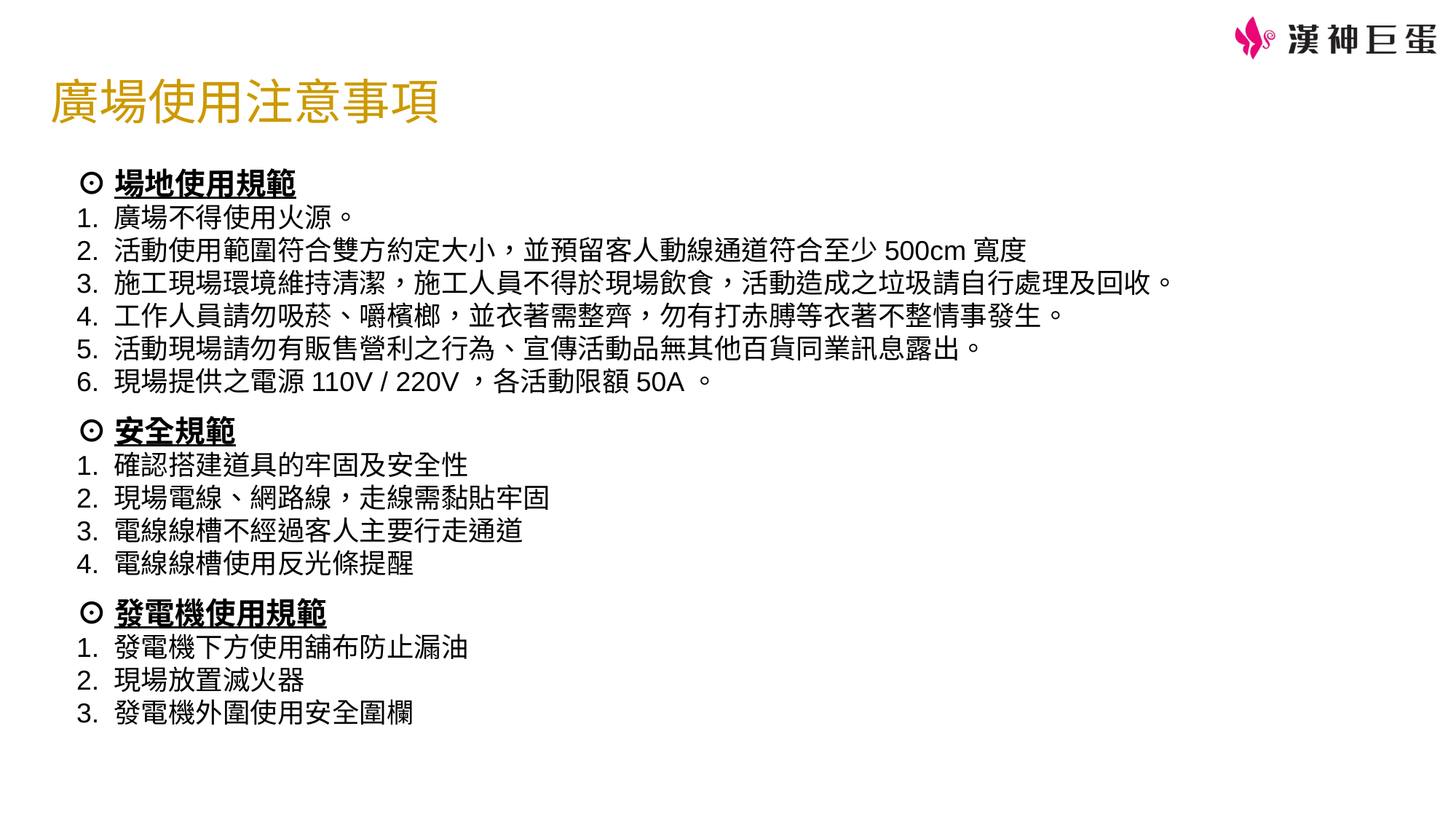

廣場使用注意事項
⊙場地使用規範
1. 廣場不得使用火源。
2. 活動使用範圍符合雙方約定大小，並預留客人動線通道符合至少500cm寬度
3. 施工現場環境維持清潔，施工人員不得於現場飲食，活動造成之垃圾請自行處理及回收。
4. 工作人員請勿吸菸、嚼檳榔，並衣著需整齊，勿有打赤膊等衣著不整情事發生。
5. 活動現場請勿有販售營利之行為、宣傳活動品無其他百貨同業訊息露出。
6. 現場提供之電源110V / 220V，各活動限額50A。

⊙安全規範
1. 確認搭建道具的牢固及安全性
2. 現場電線、網路線，走線需黏貼牢固
3. 電線線槽不經過客人主要行走通道
4. 電線線槽使用反光條提醒

⊙發電機使用規範
1. 發電機下方使用舖布防止漏油
2. 現場放置滅火器
3. 發電機外圍使用安全圍欄